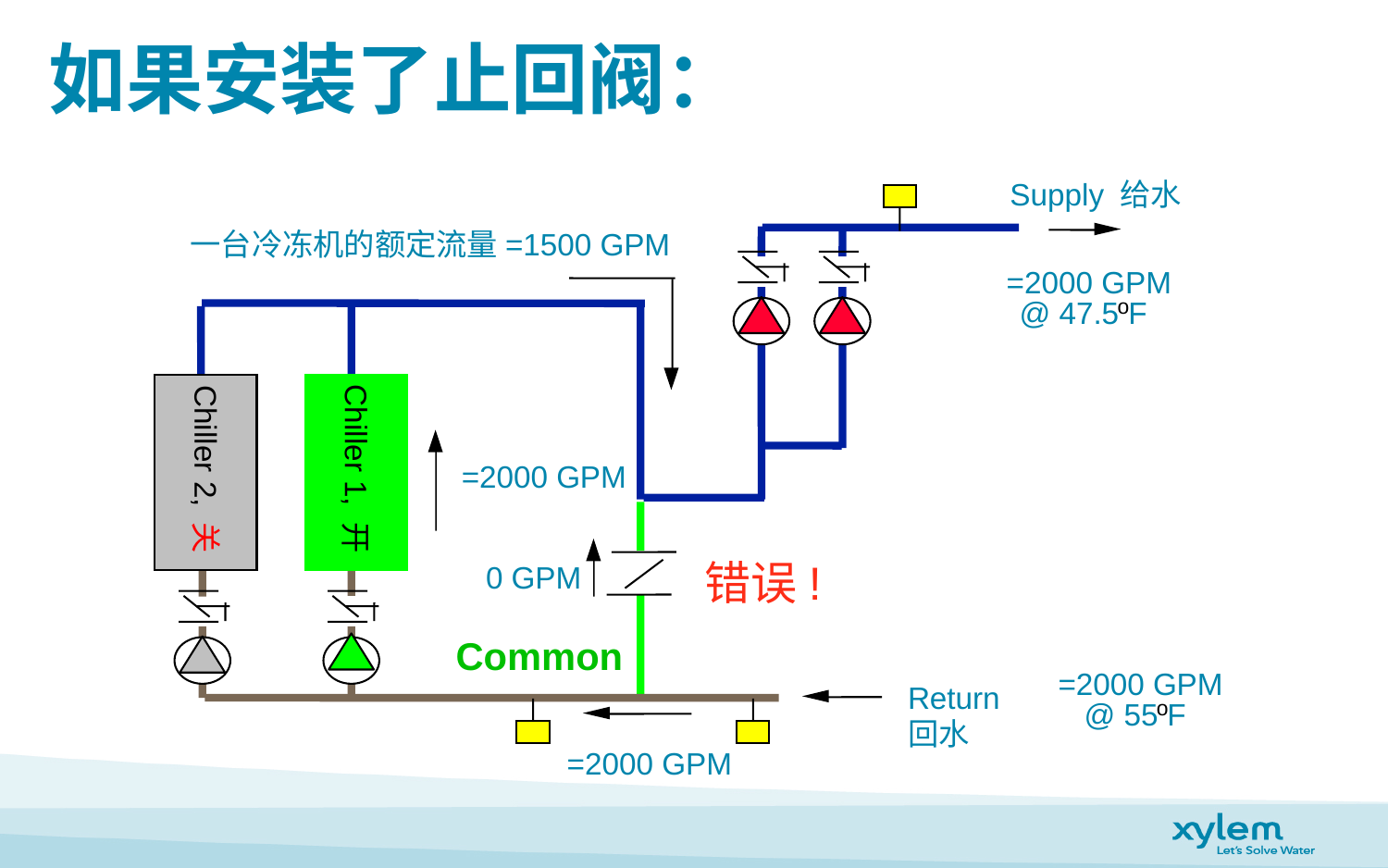

# 如果安装了止回阀：
Supply 给水

一台冷冻机的额定流量=1500 GPM

=2000 GPM

o
@ 47.5
F

Chiller 1, 开
Chiller 2, 关

=2000 GPM

错误!
0 GPM

Common

=2000 GPM
Return
回水
o
@ 55
F

=2000 GPM